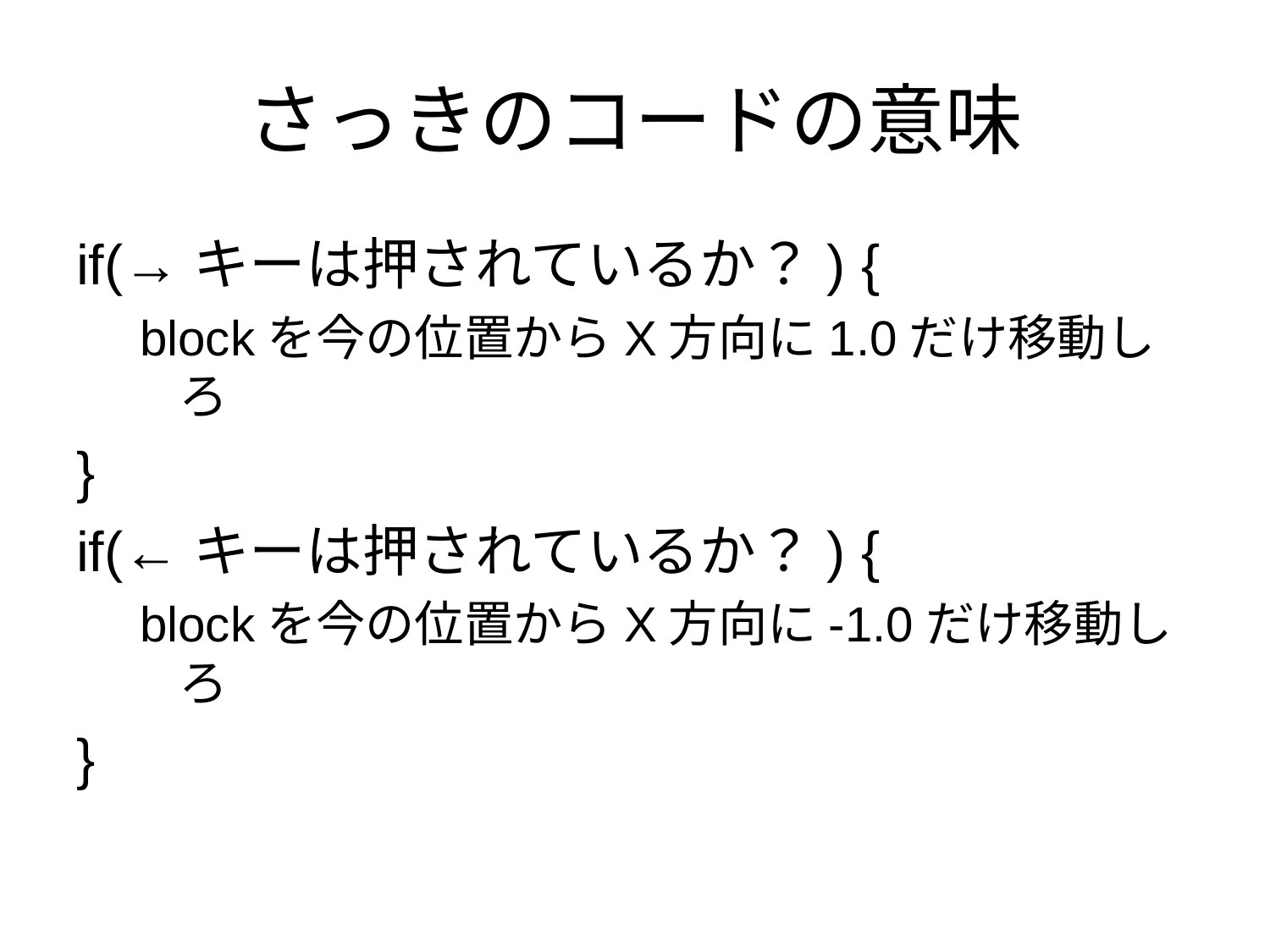

# さっきのコードの意味
if(→キーは押されているか？) {
blockを今の位置からX方向に1.0だけ移動しろ
}
if(←キーは押されているか？) {
blockを今の位置からX方向に-1.0だけ移動しろ
}